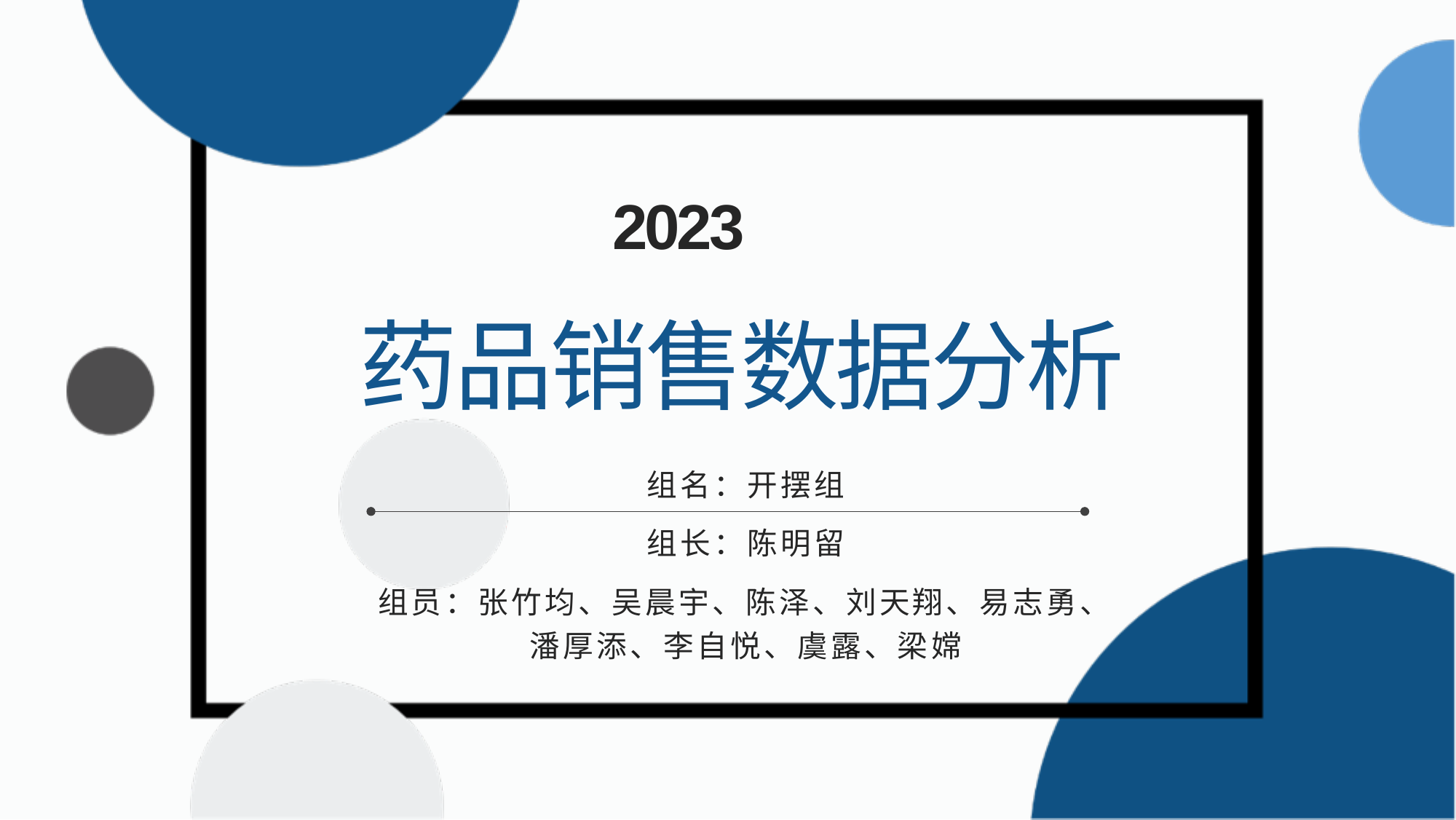

2023
药品销售数据分析
组名：开摆组
组长：陈明留
组员：张竹均、吴晨宇、陈泽、刘天翔、易志勇、潘厚添、李自悦、虞露、梁嫦